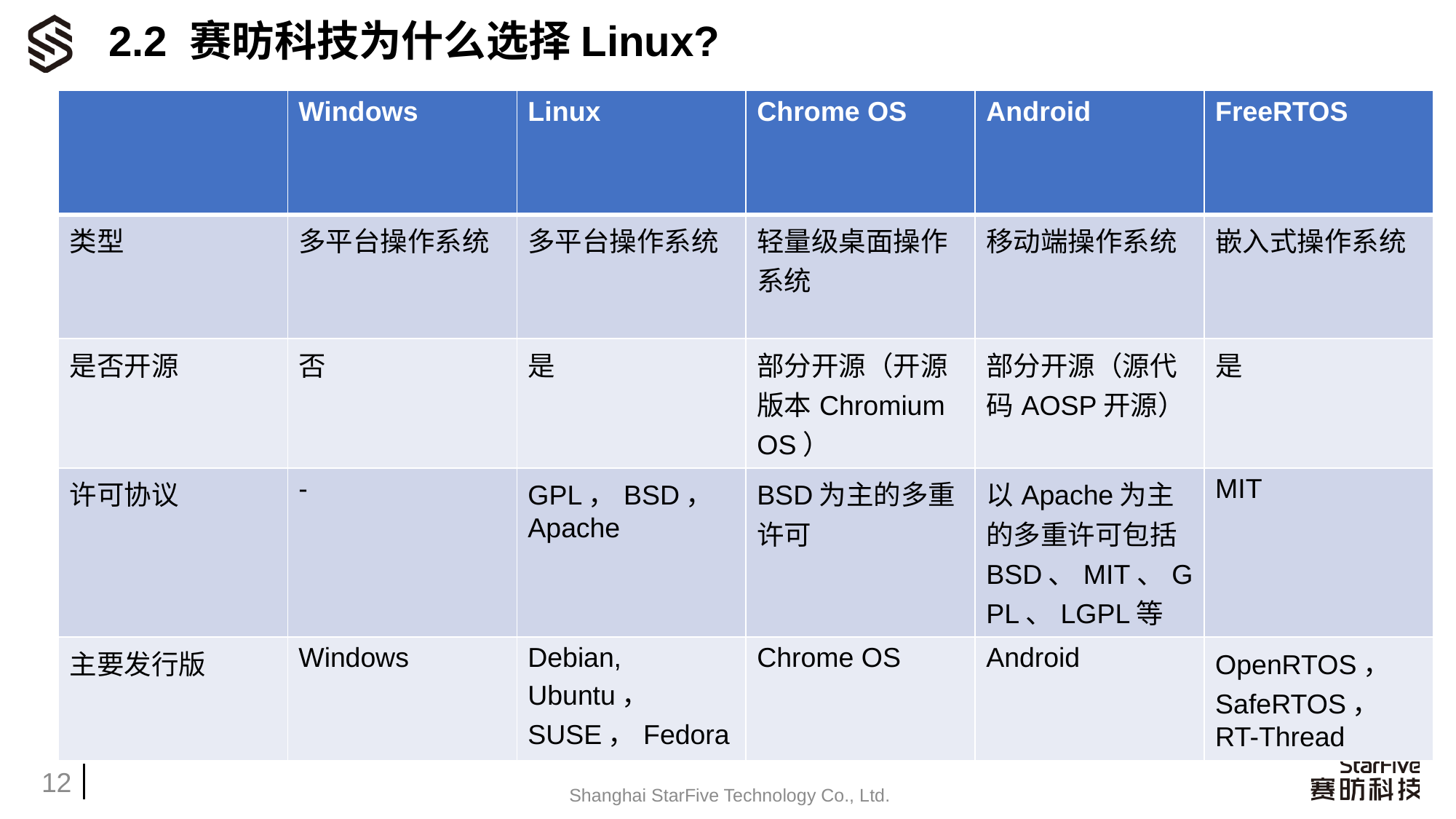

# 2.2 赛昉科技为什么选择Linux?
|  | Windows | Linux | Chrome OS | Android | FreeRTOS |
| --- | --- | --- | --- | --- | --- |
| 类型 | 多平台操作系统 | 多平台操作系统 | 轻量级桌面操作系统 | 移动端操作系统 | 嵌入式操作系统 |
| 是否开源 | 否 | 是 | 部分开源（开源版本Chromium OS） | 部分开源（源代码AOSP开源） | 是 |
| 许可协议 | - | GPL，BSD，Apache | BSD为主的多重许可 | 以Apache为主的多重许可包括BSD、MIT、GPL、LGPL等 | MIT |
| 主要发行版 | Windows | Debian, Ubuntu， SUSE，Fedora | Chrome OS | Android | OpenRTOS， SafeRTOS， RT-Thread |
12